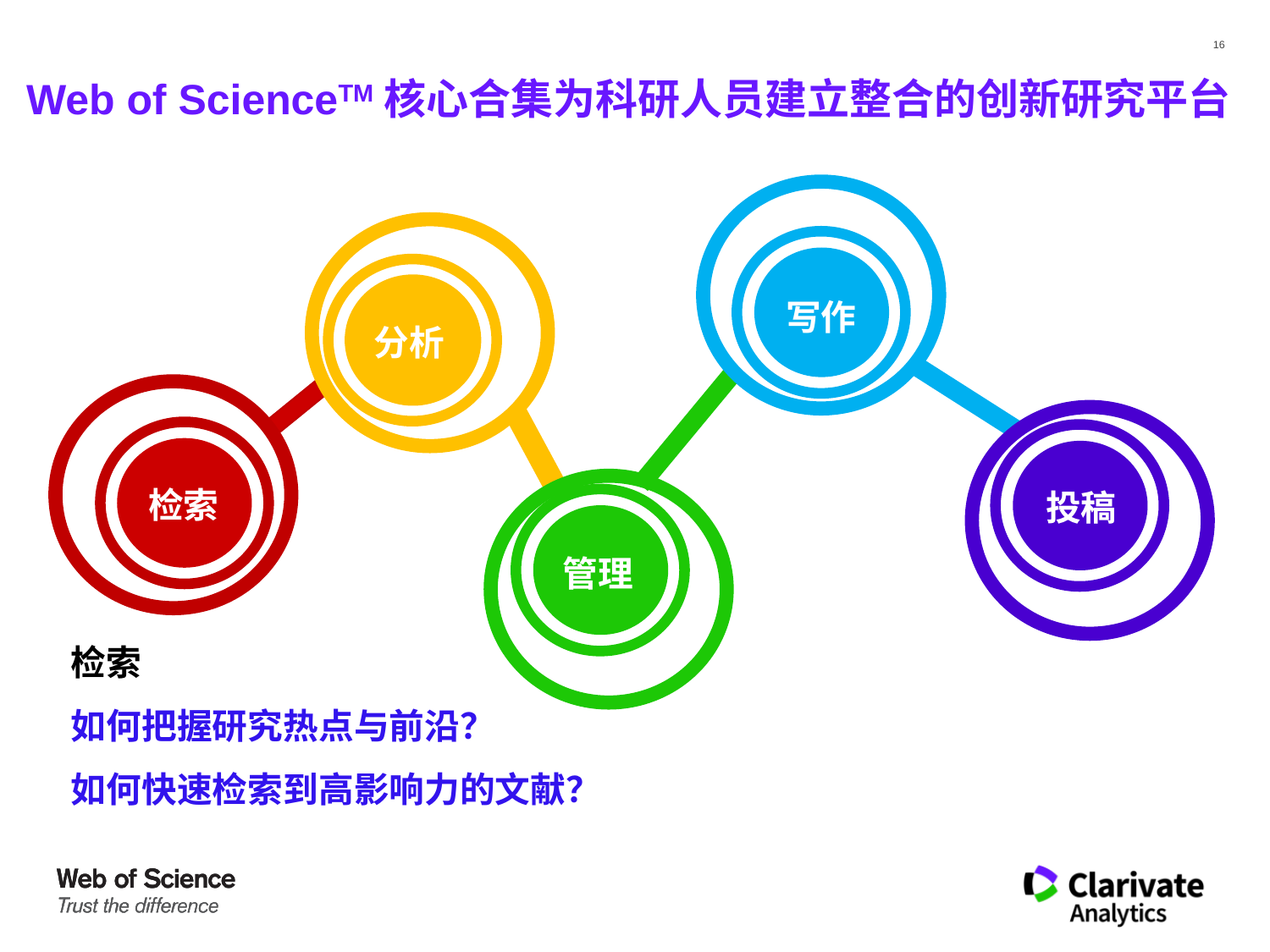

Web of ScienceTM核心合集为科研人员建立整合的创新研究平台

写作

分析

检索

投稿

管理
检索
如何把握研究热点与前沿？
如何快速检索到高影响力的文献？